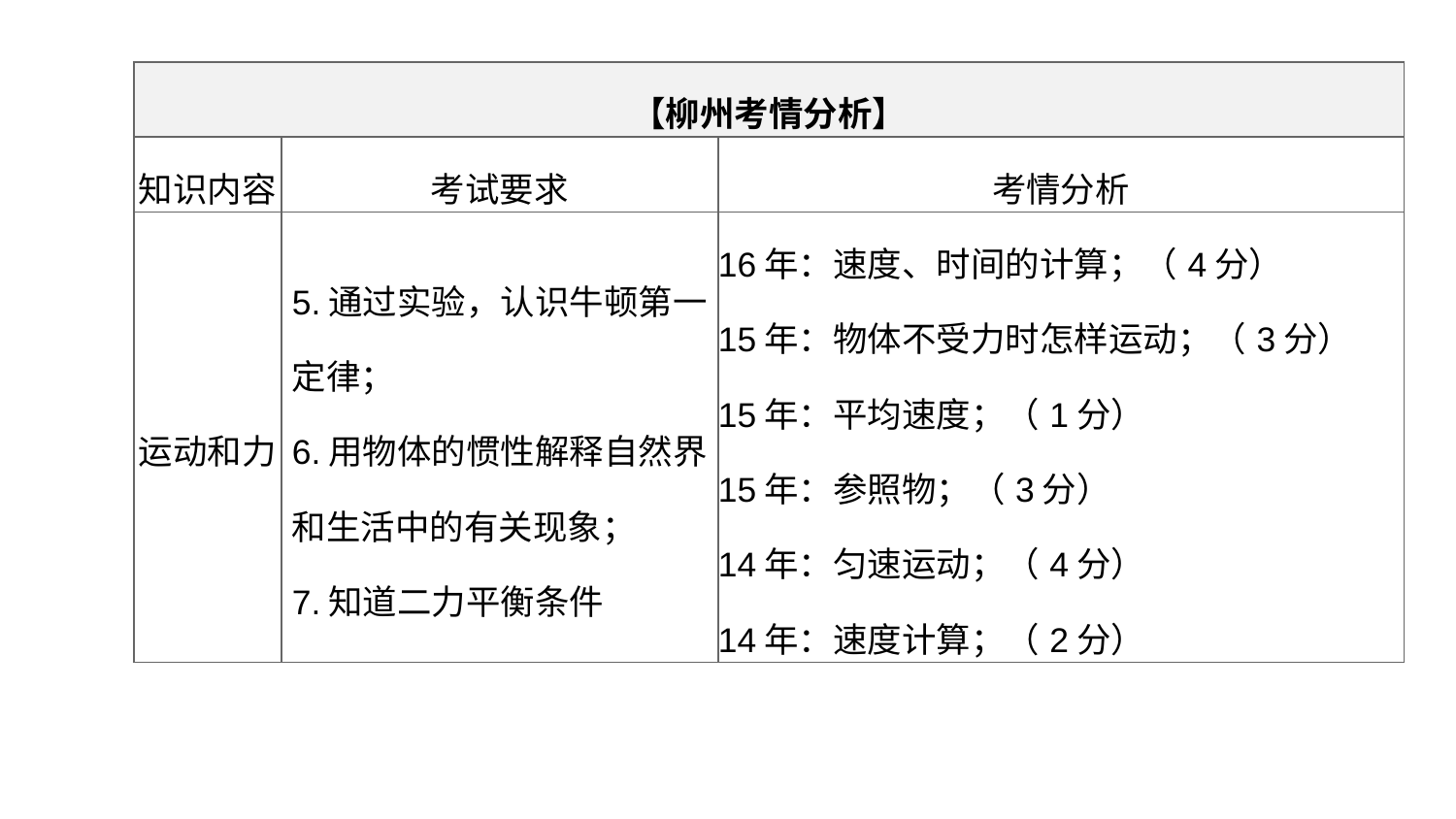

| 【柳州考情分析】 |  |  |
| --- | --- | --- |
| 知识内容 | 考试要求 | 考情分析 |
| 运动和力 | 5.通过实验，认识牛顿第一定律； 6.用物体的惯性解释自然界和生活中的有关现象； 7.知道二力平衡条件 | 16年：速度、时间的计算；（4分） 15年：物体不受力时怎样运动；（3分） 15年：平均速度；（1分） 15年：参照物；（3分） 14年：匀速运动；（4分） 14年：速度计算；（2分） |